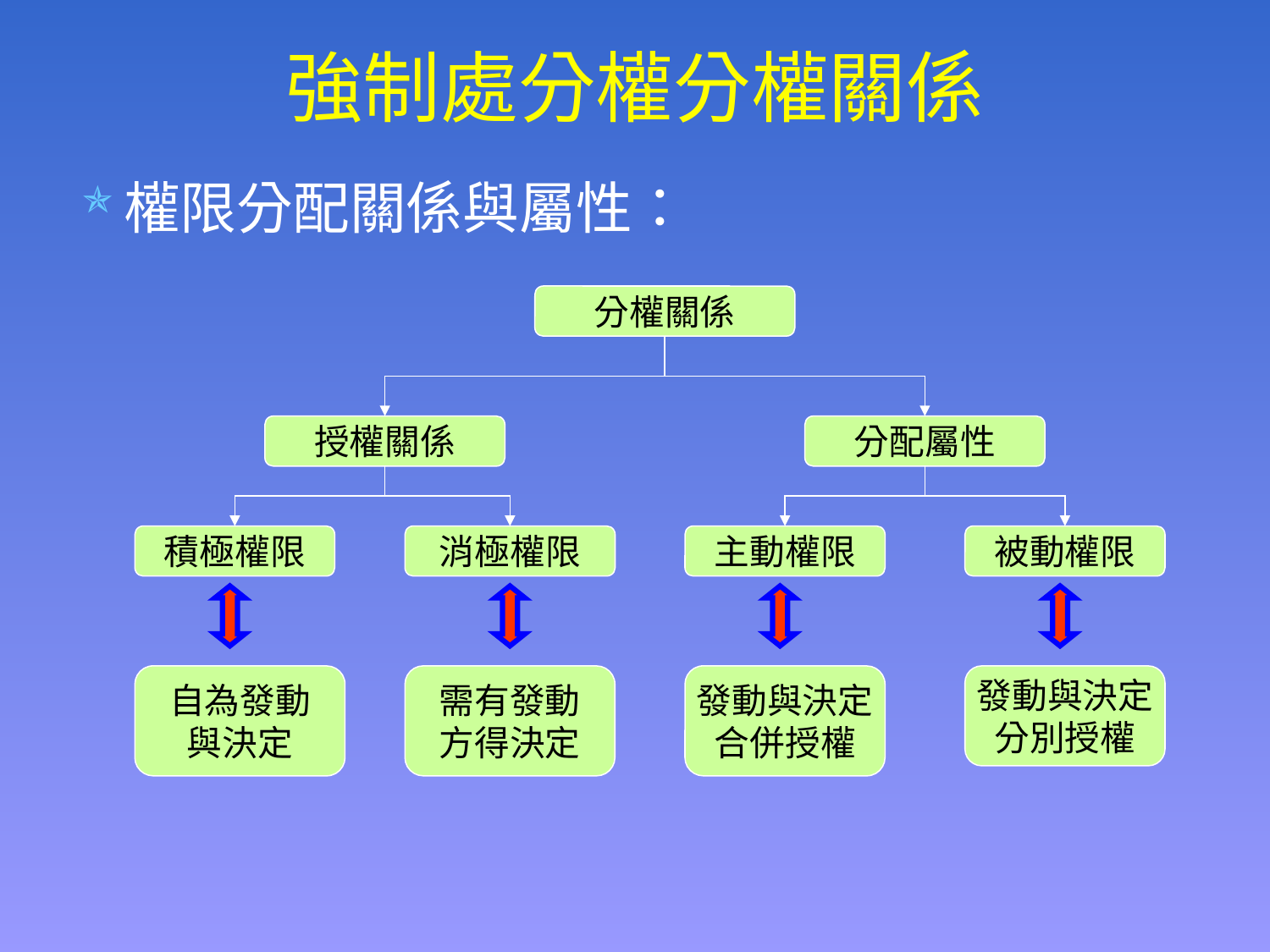

# 強制處分權分權關係
權限分配關係與屬性：
分權關係
授權關係
分配屬性
積極權限
消極權限
主動權限
被動權限

自為發動
與決定
需有發動
方得決定
發動與決定
合併授權
發動與決定
分別授權